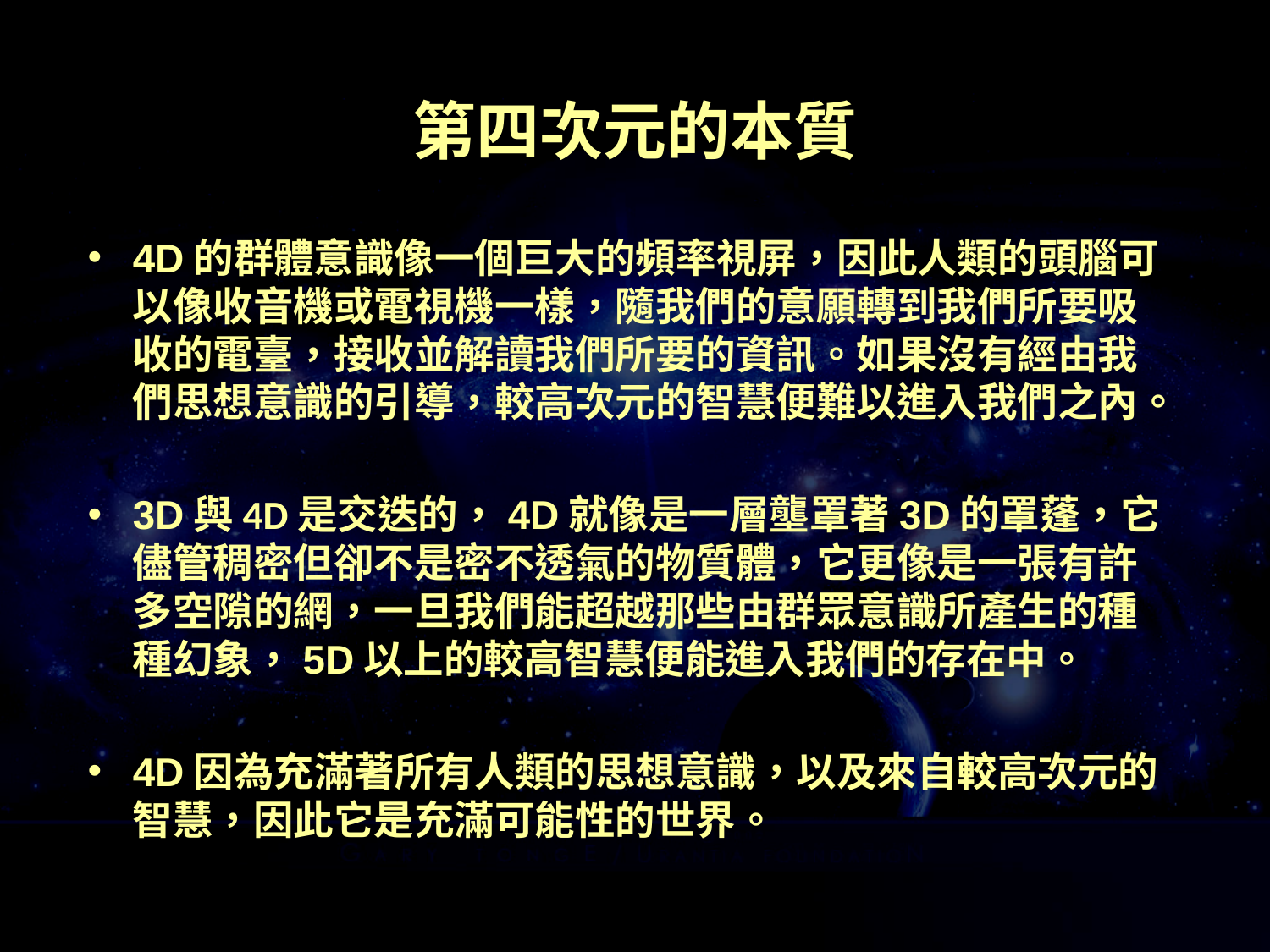

# 第四次元的本質
4D的群體意識像一個巨大的頻率視屏，因此人類的頭腦可以像收音機或電視機一樣，隨我們的意願轉到我們所要吸收的電臺，接收並解讀我們所要的資訊。如果沒有經由我們思想意識的引導，較高次元的智慧便難以進入我們之內。

3D與4D是交迭的，4D就像是一層壟罩著3D的罩蓬，它儘管稠密但卻不是密不透氣的物質體，它更像是一張有許多空隙的網，一旦我們能超越那些由群眾意識所產生的種種幻象，5D以上的較高智慧便能進入我們的存在中。

4D因為充滿著所有人類的思想意識，以及來自較高次元的智慧，因此它是充滿可能性的世界。